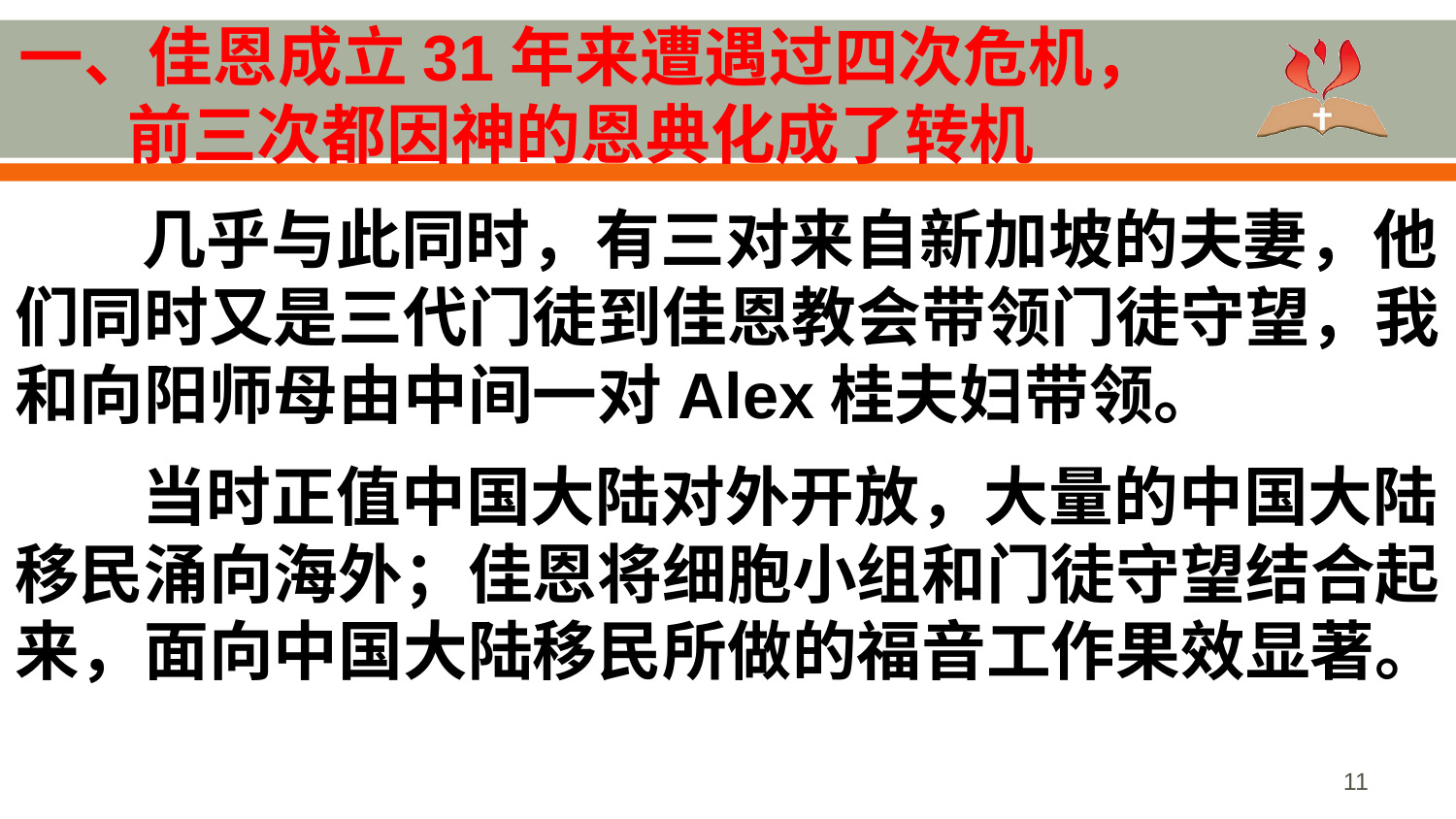

# 一、佳恩成立31年来遭遇过四次危机，前三次都因神的恩典化成了转机
几乎与此同时，有三对来自新加坡的夫妻，他们同时又是三代门徒到佳恩教会带领门徒守望，我和向阳师母由中间一对Alex桂夫妇带领。
当时正值中国大陆对外开放，大量的中国大陆移民涌向海外；佳恩将细胞小组和门徒守望结合起来，面向中国大陆移民所做的福音工作果效显著。

11